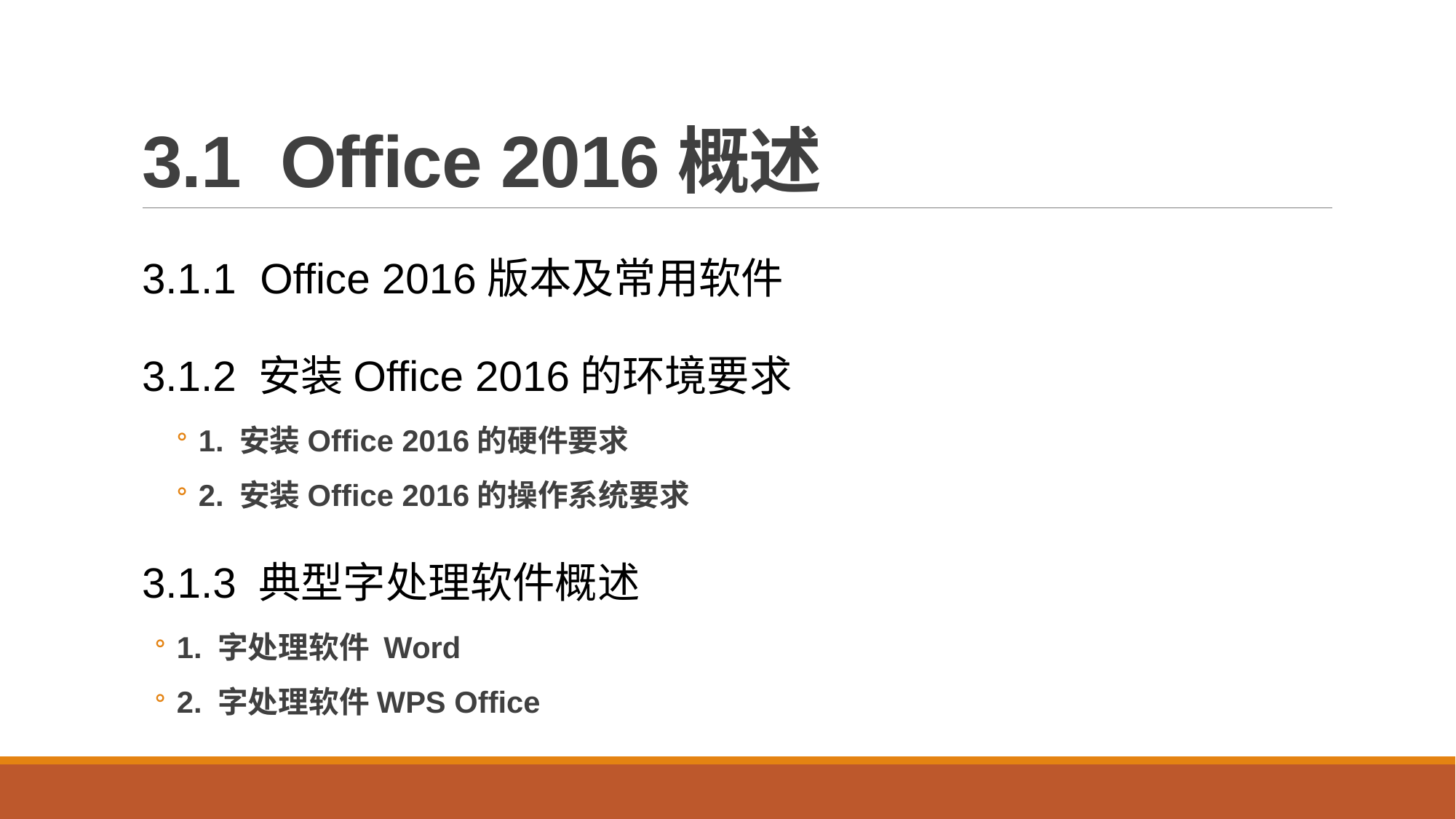

# 3.1  Office 2016概述
3.1.1  Office 2016版本及常用软件
3.1.2 安装Office 2016的环境要求
1. 安装Office 2016的硬件要求
2. 安装Office 2016的操作系统要求
3.1.3 典型字处理软件概述
1. 字处理软件 Word
2. 字处理软件WPS Office